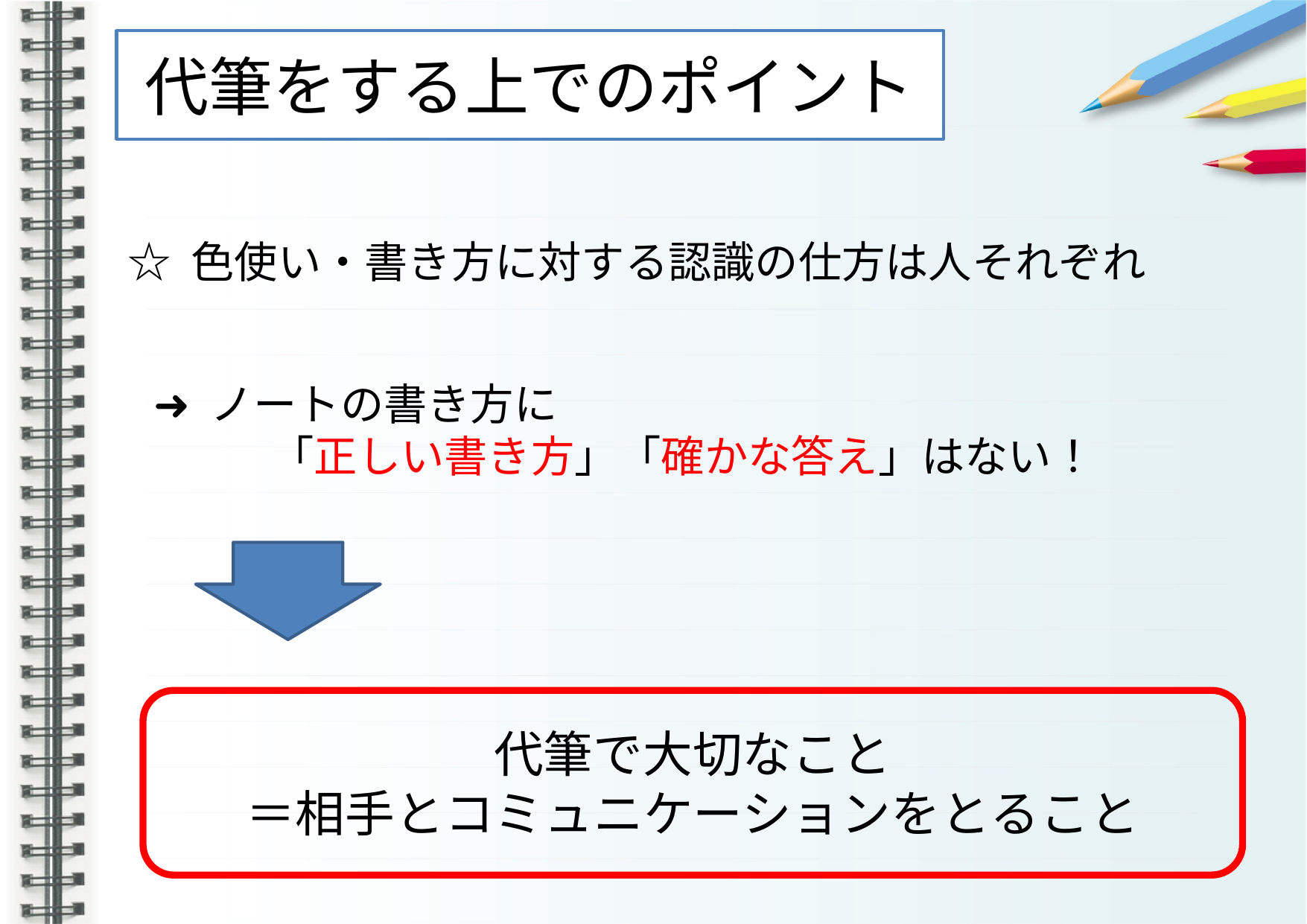

# 代筆をする上でのポイント
☆ 色使い・書き方に対する認識の仕方は人それぞれ
➜ ノートの書き方に
           「正しい書き方」「確かな答え」はない！

代筆で大切なこと
＝相手とコミュニケーションをとること